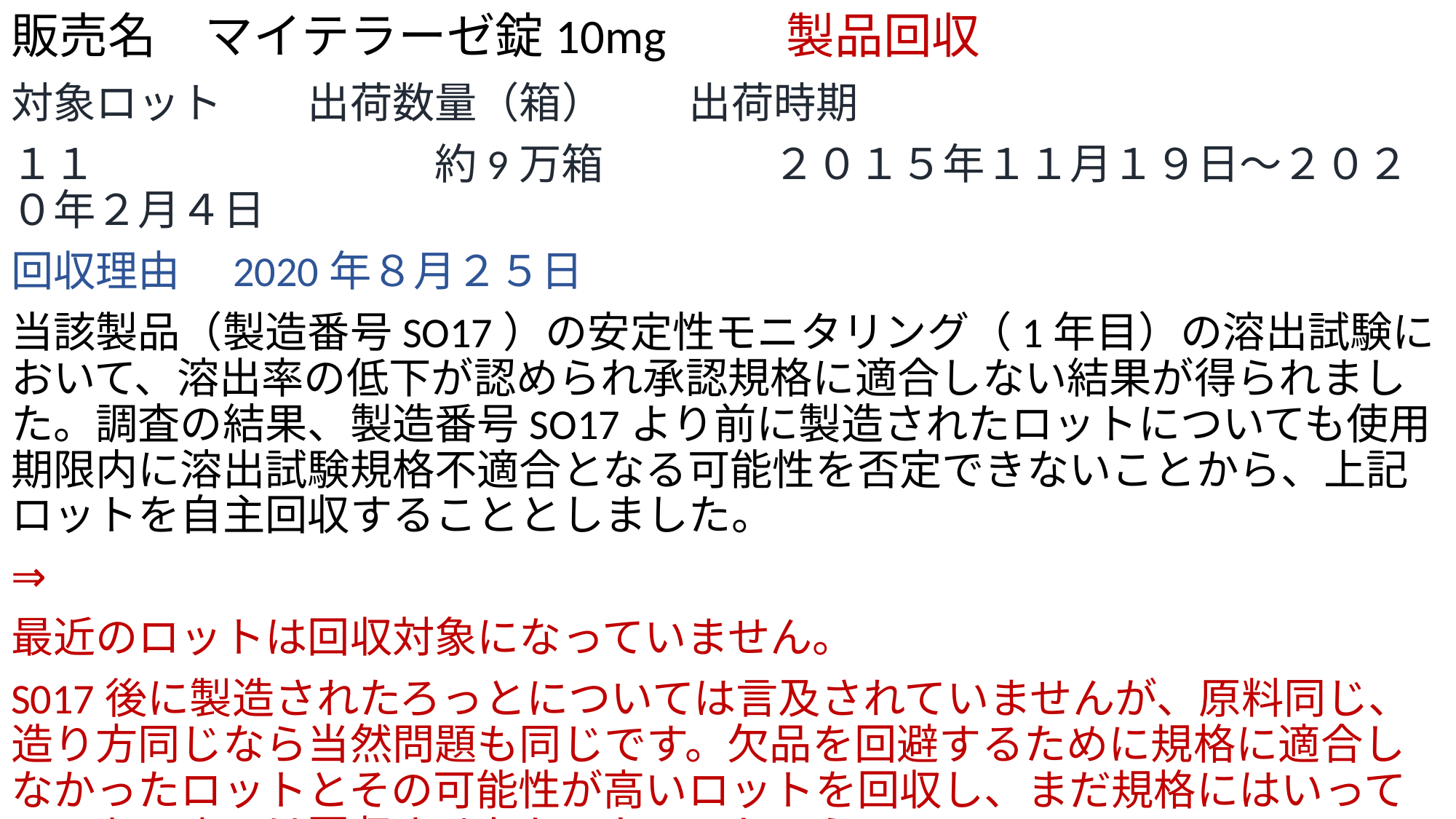

# 販売名　マイテラーゼ錠10mg　 　製品回収
対象ロット　　出荷数量（箱）　　出荷時期
１１　　　　　　　　約9万箱　　　　２０１５年１１月１９日～２０２０年２月４日
回収理由　2020年８月２５日
当該製品（製造番号SO17）の安定性モニタリング（1年目）の溶出試験において、溶出率の低下が認められ承認規格に適合しない結果が得られました。調査の結果、製造番号SO17より前に製造されたロットについても使用期限内に溶出試験規格不適合となる可能性を否定できないことから、上記ロットを自主回収することとしました。
⇒
最近のロットは回収対象になっていません。
S017後に製造されたろっとについては言及されていませんが、原料同じ、造り方同じなら当然問題も同じです。欠品を回避するために規格に適合しなかったロットとその可能性が高いロットを回収し、まだ規格にはいっているものまでは回収させなかったのでしょう。